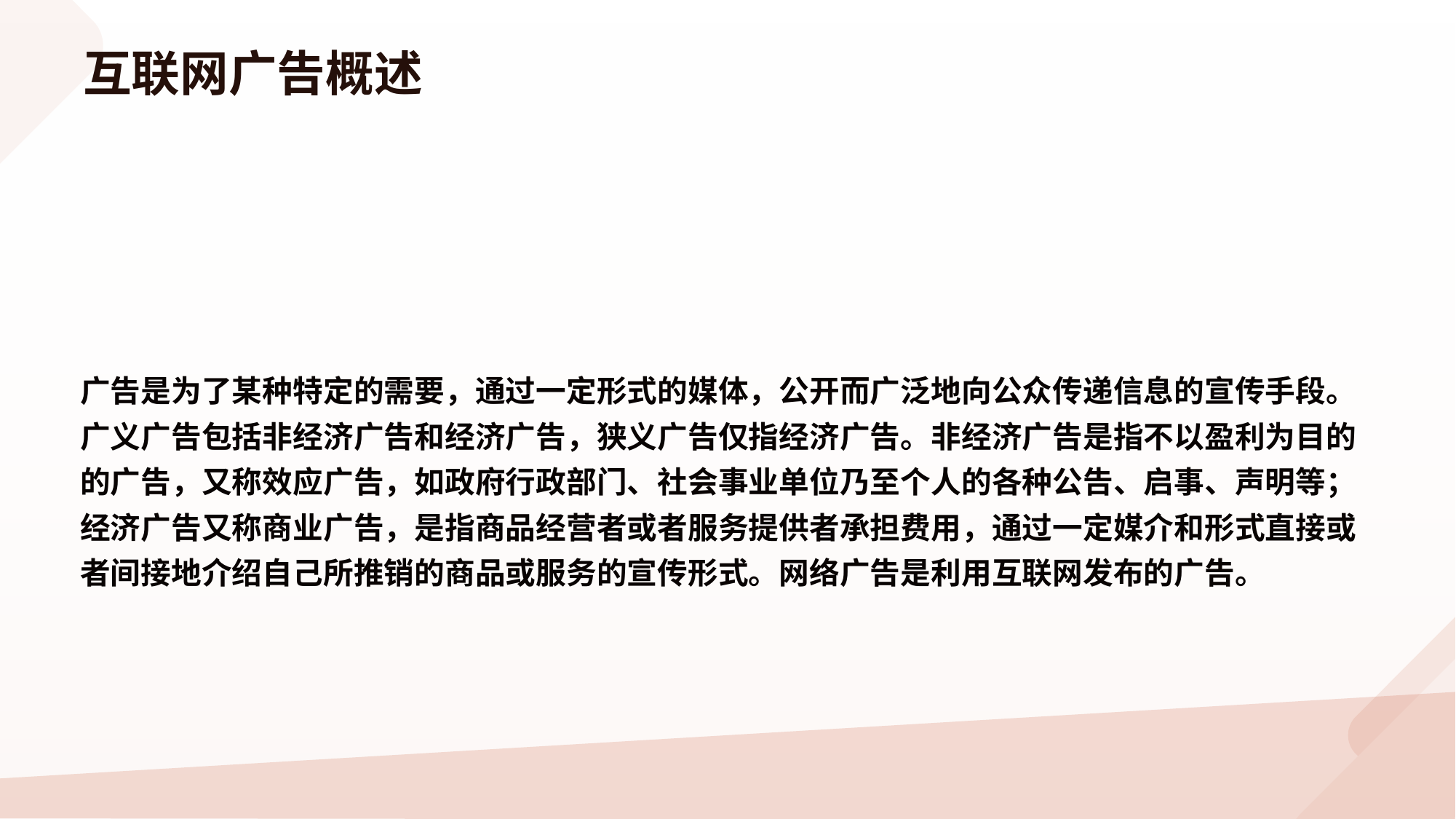

# 互联网广告概述
广告是为了某种特定的需要，通过一定形式的媒体，公开而广泛地向公众传递信息的宣传手段。广义广告包括非经济广告和经济广告，狭义广告仅指经济广告。非经济广告是指不以盈利为目的的广告，又称效应广告，如政府行政部门、社会事业单位乃至个人的各种公告、启事、声明等；经济广告又称商业广告，是指商品经营者或者服务提供者承担费用，通过一定媒介和形式直接或者间接地介绍自己所推销的商品或服务的宣传形式。网络广告是利用互联网发布的广告。